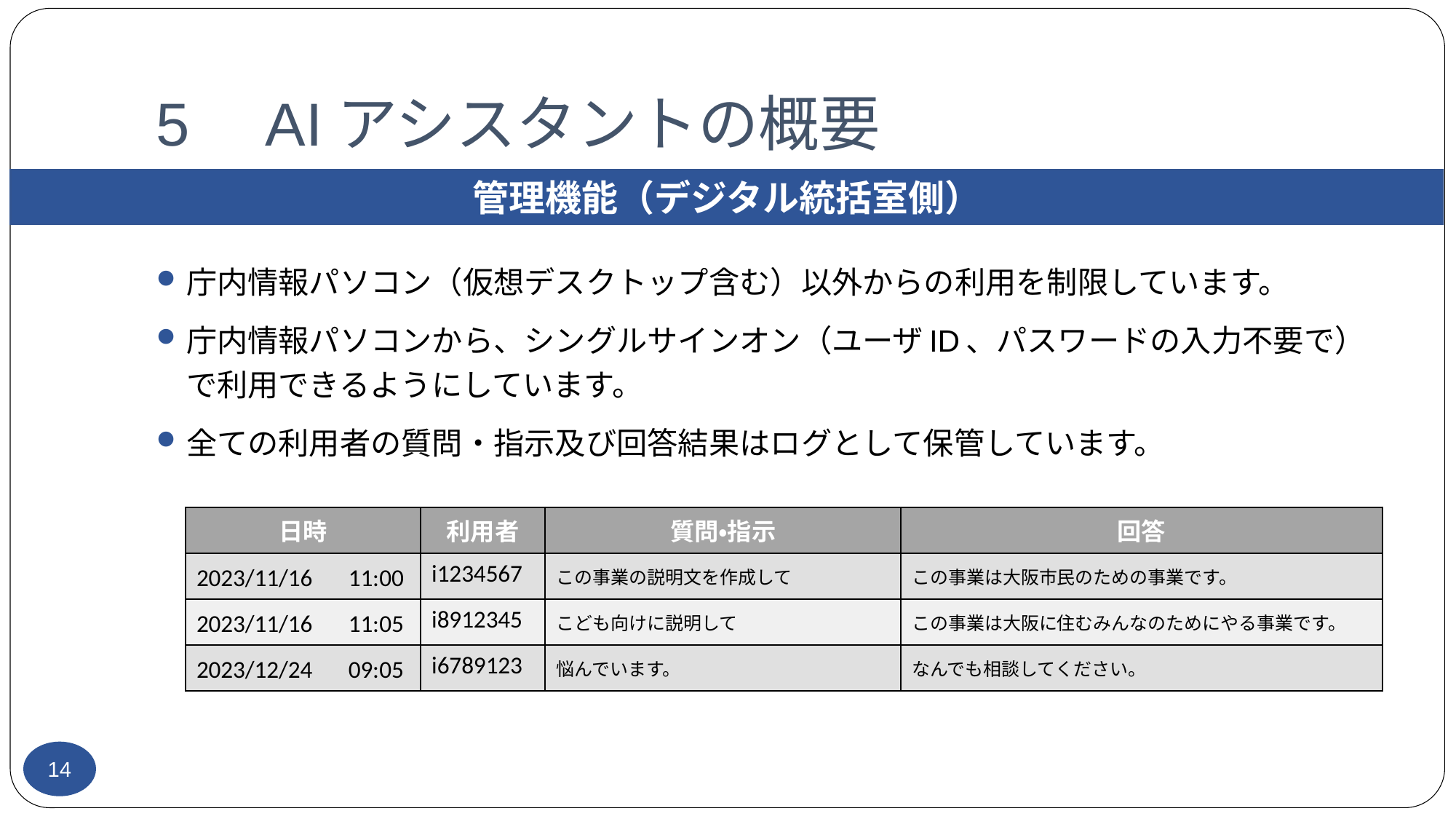

# 5	AIアシスタントの概要
管理機能（デジタル統括室側）
庁内情報パソコン（仮想デスクトップ含む）以外からの利用を制限しています。
庁内情報パソコンから、シングルサインオン（ユーザID、パスワードの入力不要で）で利用できるようにしています。
全ての利用者の質問・指示及び回答結果はログとして保管しています。
| 日時 | 利用者 | 質問・指示 | 回答 |
| --- | --- | --- | --- |
| 2023/11/16　11:00 | i1234567 | この事業の説明文を作成して | この事業は大阪市民のための事業です。 |
| 2023/11/16　11:05 | i8912345 | こども向けに説明して | この事業は大阪に住むみんなのためにやる事業です。 |
| 2023/12/24　09:05 | i6789123 | 悩んでいます。 | なんでも相談してください。 |
14